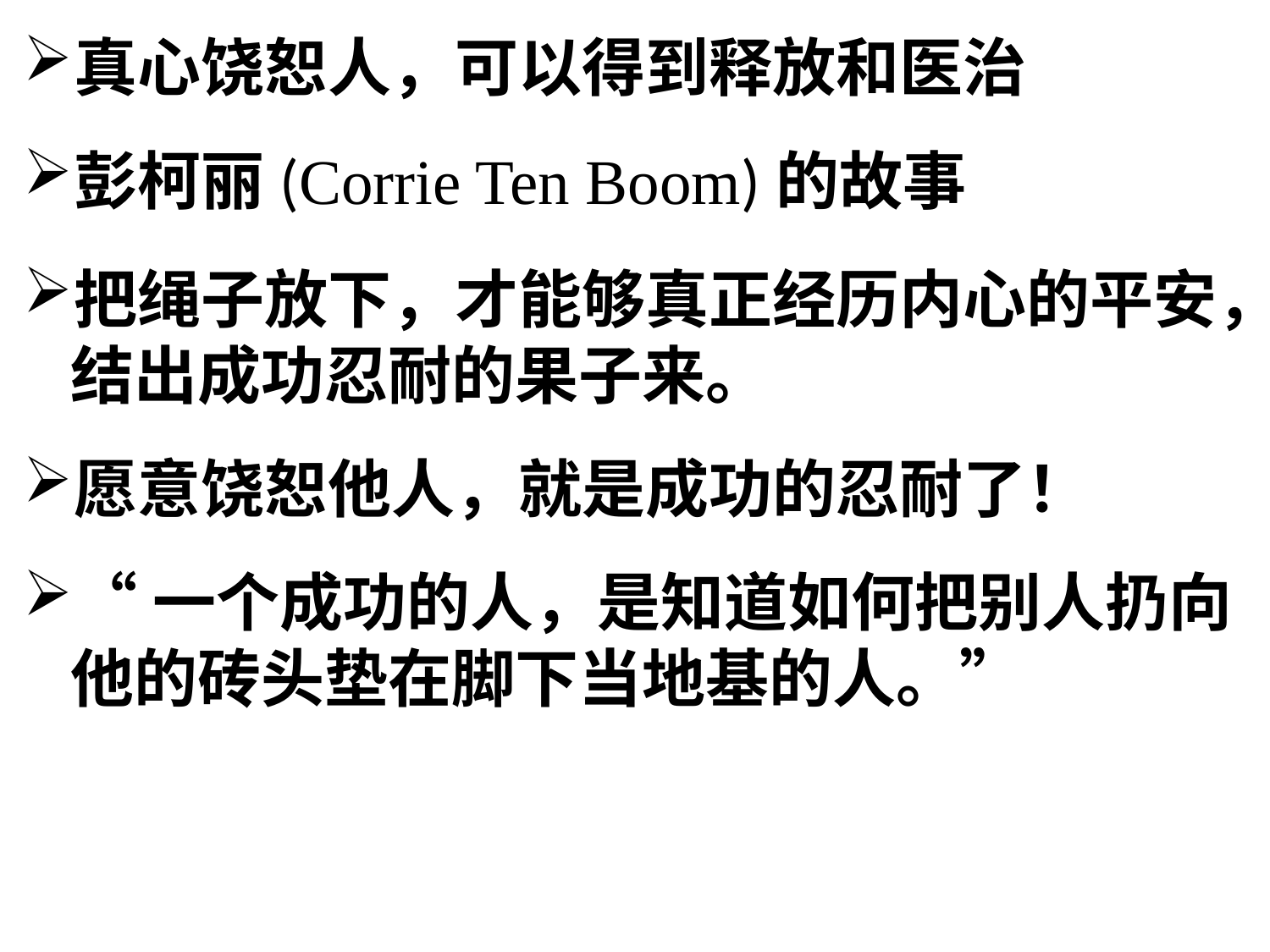

真心饶恕人，可以得到释放和医治

彭柯丽(Corrie Ten Boom)的故事

把绳子放下，才能够真正经历内心的平安，结出成功忍耐的果子来。

愿意饶恕他人，就是成功的忍耐了！

“一个成功的人，是知道如何把别人扔向他的砖头垫在脚下当地基的人。”